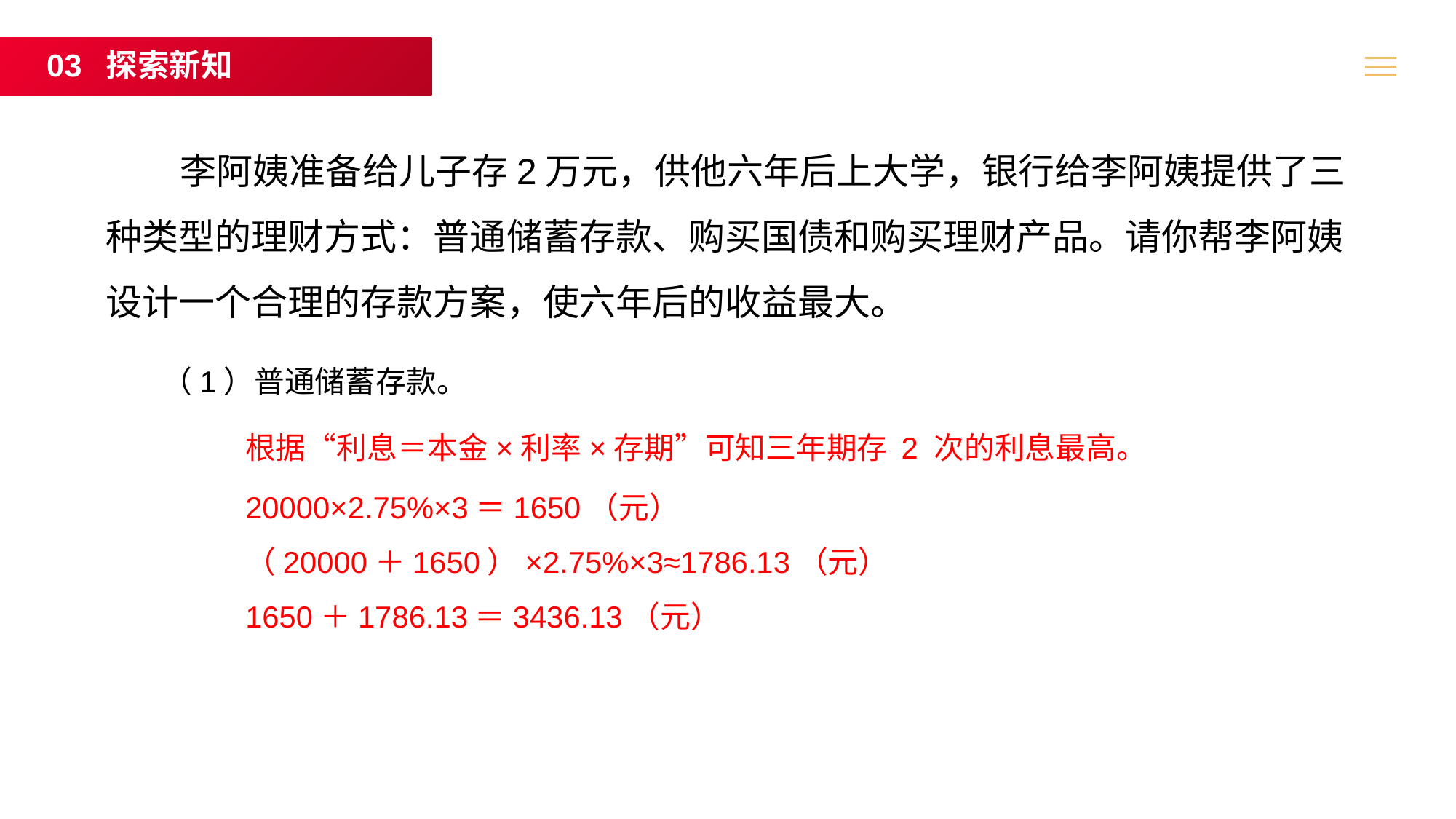

03  探索新知
        李阿姨准备给儿子存2万元，供他六年后上大学，银行给李阿姨提供了三种类型的理财方式：普通储蓄存款、购买国债和购买理财产品。请你帮李阿姨设计一个合理的存款方案，使六年后的收益最大。
（1）普通储蓄存款。
根据“利息＝本金×利率×存期”可知三年期存 2 次的利息最高。
20000×2.75%×3＝1650（元）
（20000＋1650）×2.75%×3≈1786.13（元）
1650＋1786.13＝3436.13（元）